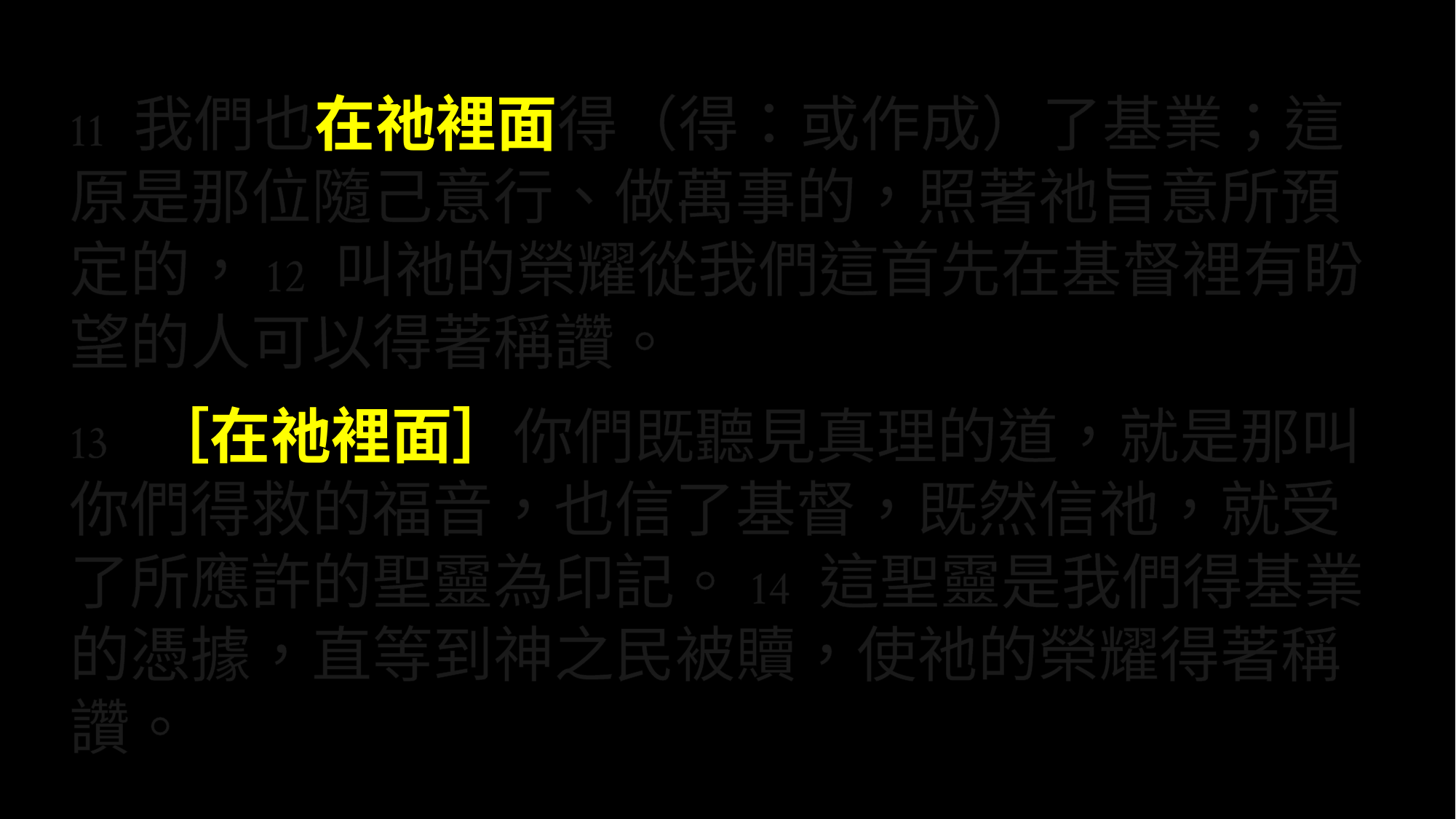

11 我們也在祂裡面得（得：或作成）了基業；這原是那位隨己意行、做萬事的，照著祂旨意所預定的，12 叫祂的榮耀從我們這首先在基督裡有盼望的人可以得著稱讚。
13  ［在祂裡面］你們既聽見真理的道，就是那叫你們得救的福音，也信了基督，既然信祂，就受了所應許的聖靈為印記。14 這聖靈是我們得基業的憑據，直等到神之民被贖，使祂的榮耀得著稱讚。